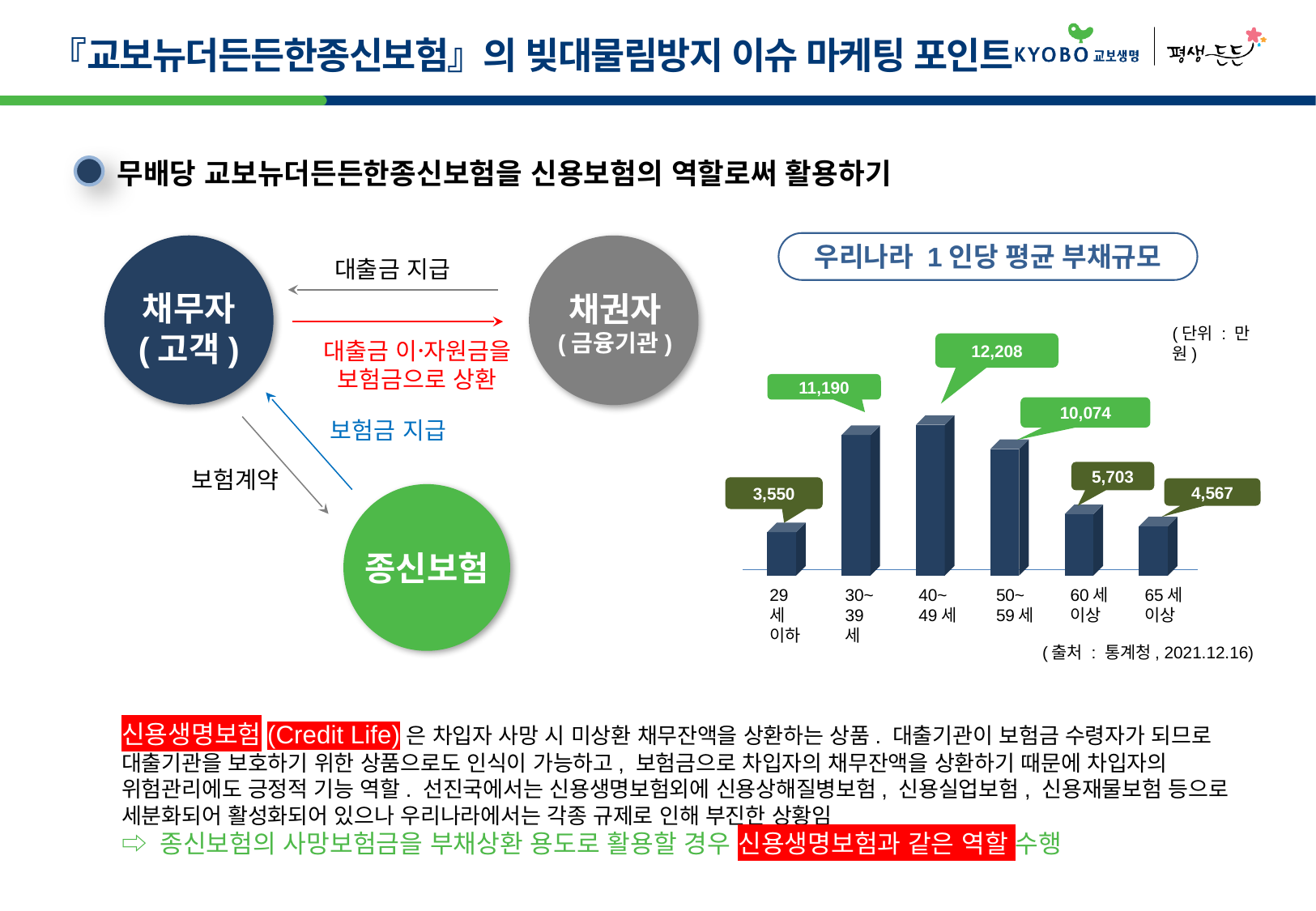

『교보뉴더든든한종신보험』의 빚대물림방지 이슈 마케팅 포인트
무배당 교보뉴더든든한종신보험을 신용보험의 역할로써 활용하기

우리나라 1인당 평균 부채규모

대출금 지급
채무자
(고객)
채권자
(금융기관)
(단위 : 만원)
12,208
11,190
10,074

5,703
3,550
4,567

29세 이하
30~39세
40~
49세
50~
59세
60세 이상
65세 이상
(출처 : 통계청, 2021.12.16)
대출금 이자〮원금을
보험금으로 상환
보험금 지급
보험계약

종신보험
신용생명보험(Credit Life)은 차입자 사망 시 미상환 채무잔액을 상환하는 상품. 대출기관이 보험금 수령자가 되므로 대출기관을 보호하기 위한 상품으로도 인식이 가능하고, 보험금으로 차입자의 채무잔액을 상환하기 때문에 차입자의 위험관리에도 긍정적 기능 역할. 선진국에서는 신용생명보험외에 신용상해질병보험, 신용실업보험, 신용재물보험 등으로 세분화되어 활성화되어 있으나 우리나라에서는 각종 규제로 인해 부진한 상황임
⇨ 종신보험의 사망보험금을 부채상환 용도로 활용할 경우 신용생명보험과 같은 역할 수행